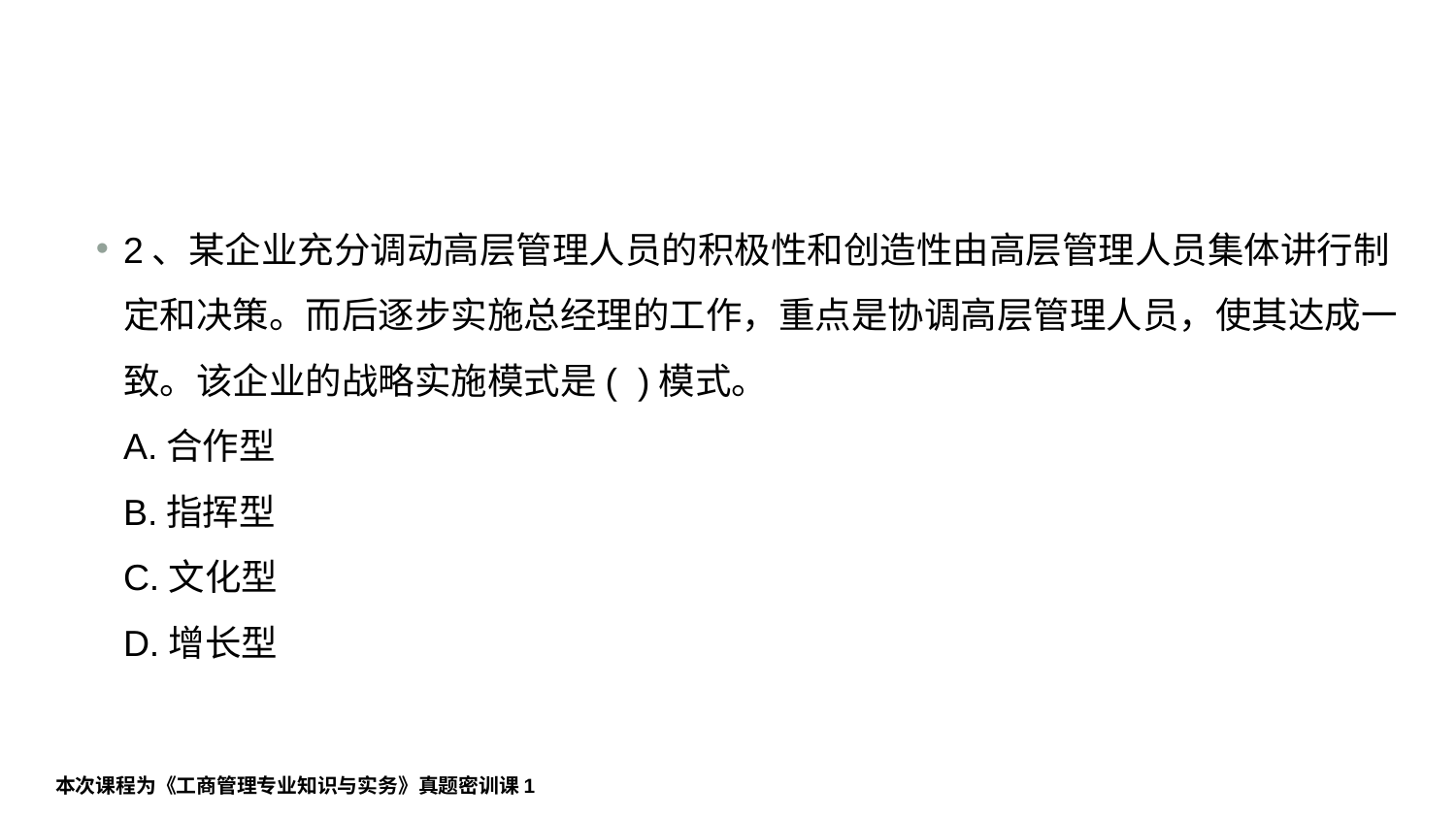

2、某企业充分调动高层管理人员的积极性和创造性由高层管理人员集体讲行制定和决策。而后逐步实施总经理的工作，重点是协调高层管理人员，使其达成一致。该企业的战略实施模式是(  )模式。
A.合作型
B.指挥型
C.文化型
D.增长型